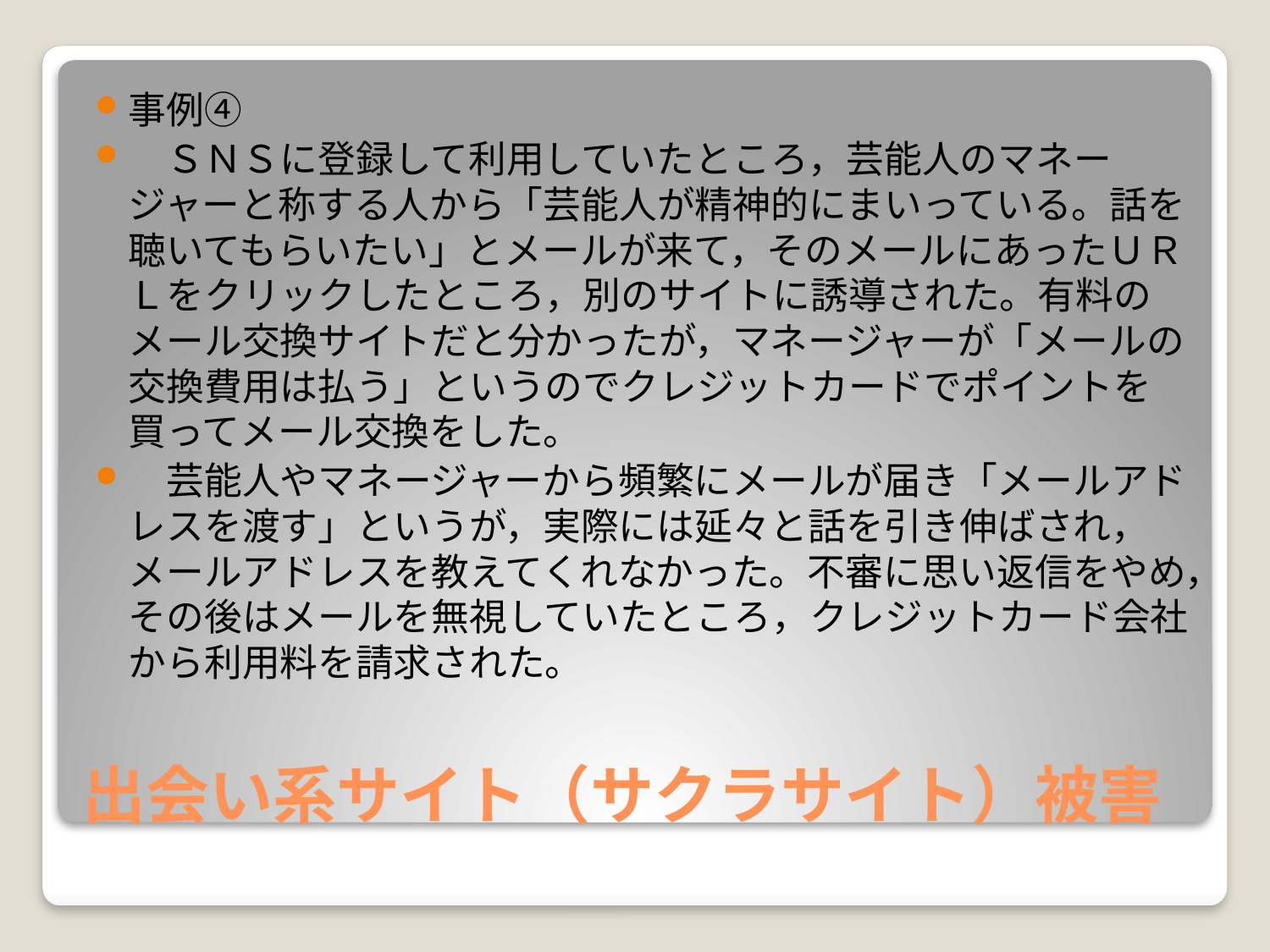

事例④
　ＳＮＳに登録して利用していたところ，芸能人のマネージャーと称する人から「芸能人が精神的にまいっている。話を聴いてもらいたい」とメールが来て，そのメールにあったＵＲＬをクリックしたところ，別のサイトに誘導された。有料のメール交換サイトだと分かったが，マネージャーが「メールの交換費用は払う」というのでクレジットカードでポイントを買ってメール交換をした。
　芸能人やマネージャーから頻繁にメールが届き「メールアドレスを渡す」というが，実際には延々と話を引き伸ばされ，メールアドレスを教えてくれなかった。不審に思い返信をやめ，その後はメールを無視していたところ，クレジットカード会社から利用料を請求された。
# 出会い系サイト（サクラサイト）被害